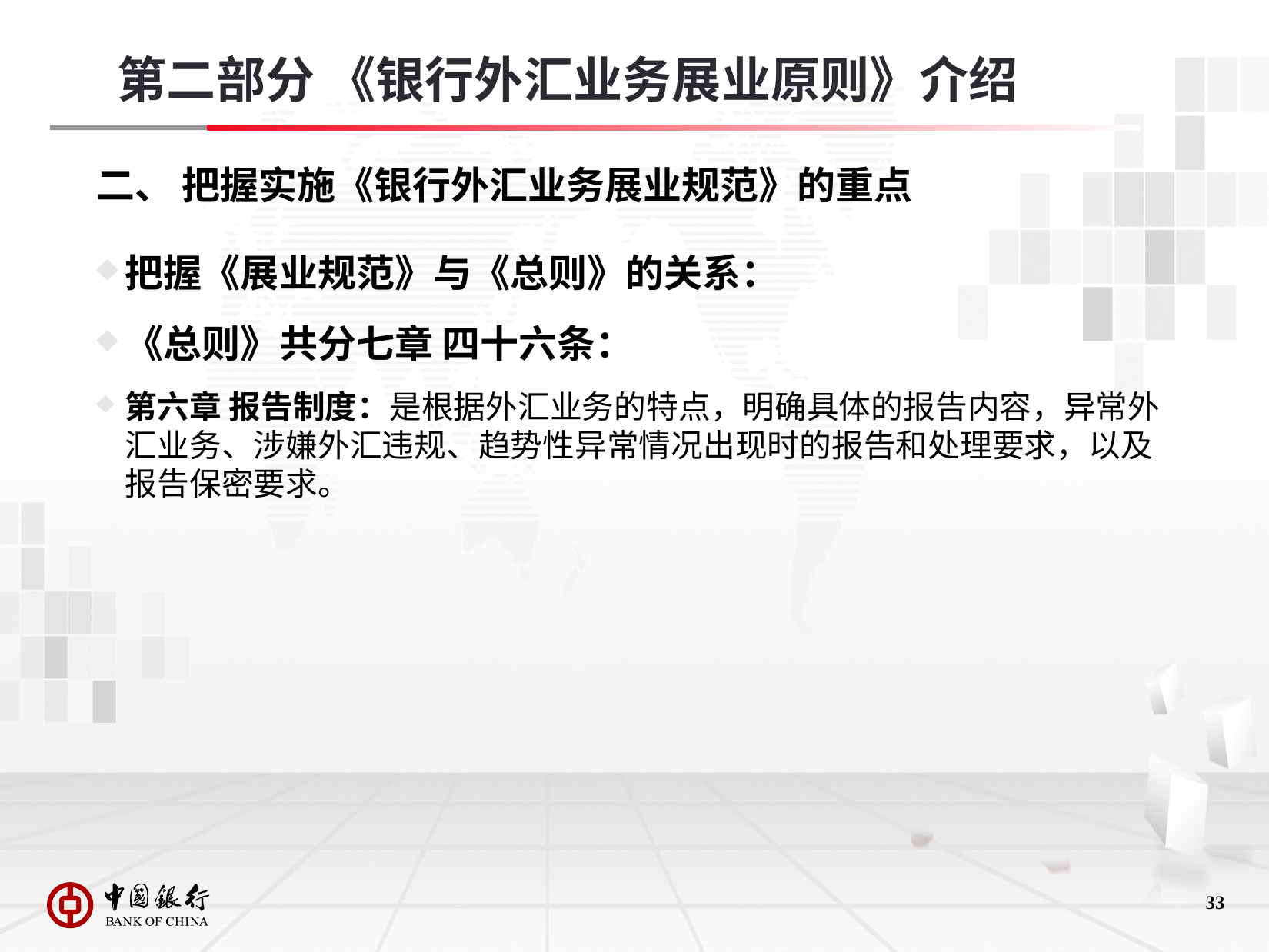

第二部分 《银行外汇业务展业原则》介绍
# 二、 把握实施《银行外汇业务展业规范》的重点
把握《展业规范》与《总则》的关系：
《总则》共分七章 四十六条：
第六章 报告制度：是根据外汇业务的特点，明确具体的报告内容，异常外汇业务、涉嫌外汇违规、趋势性异常情况出现时的报告和处理要求，以及报告保密要求。

33